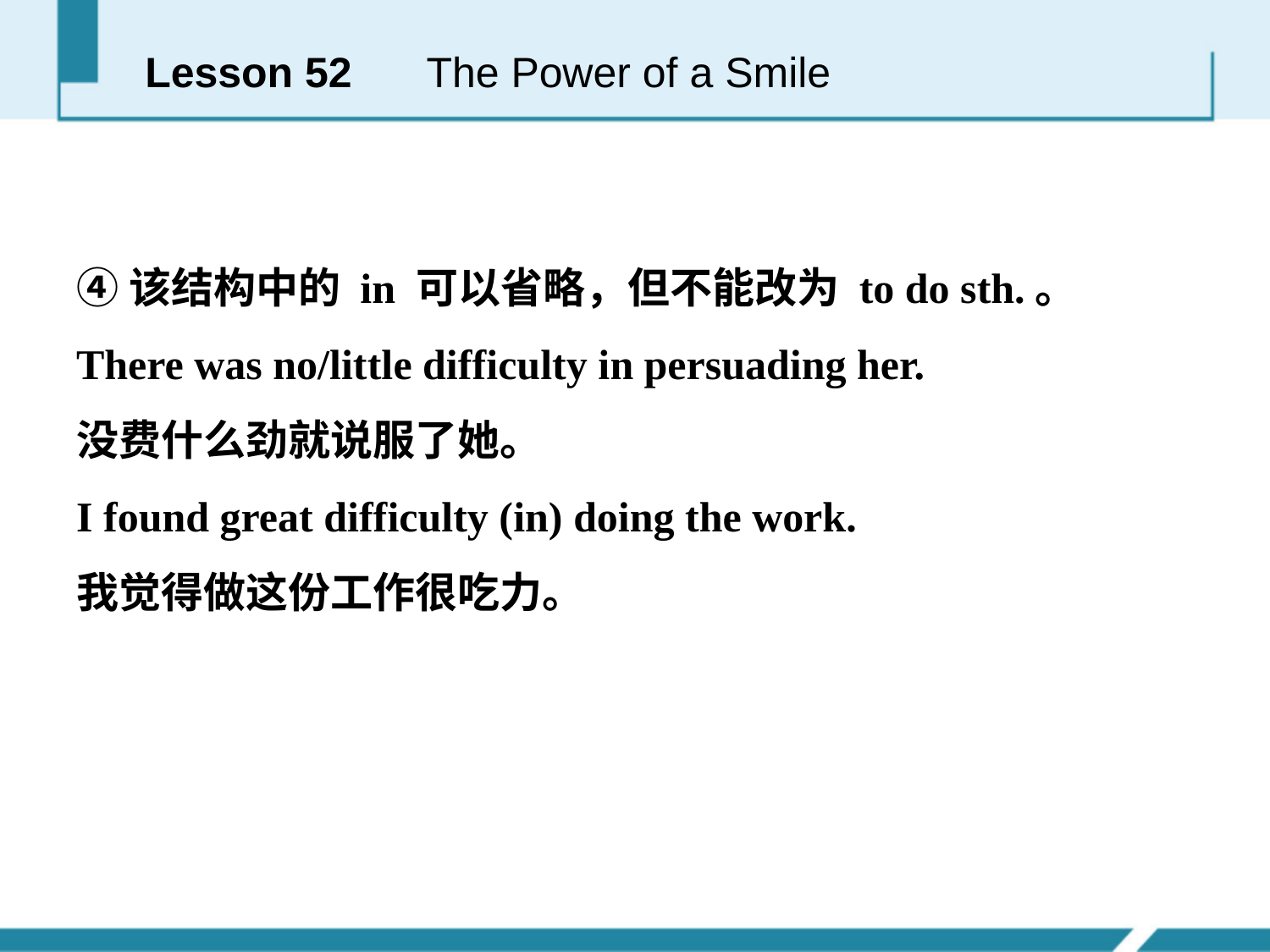

Lesson 52 　The Power of a Smile

④该结构中的 in 可以省略，但不能改为 to do sth.。
There was no/little difficulty in persuading her.
没费什么劲就说服了她。
I found great difficulty (in) doing the work.
我觉得做这份工作很吃力。